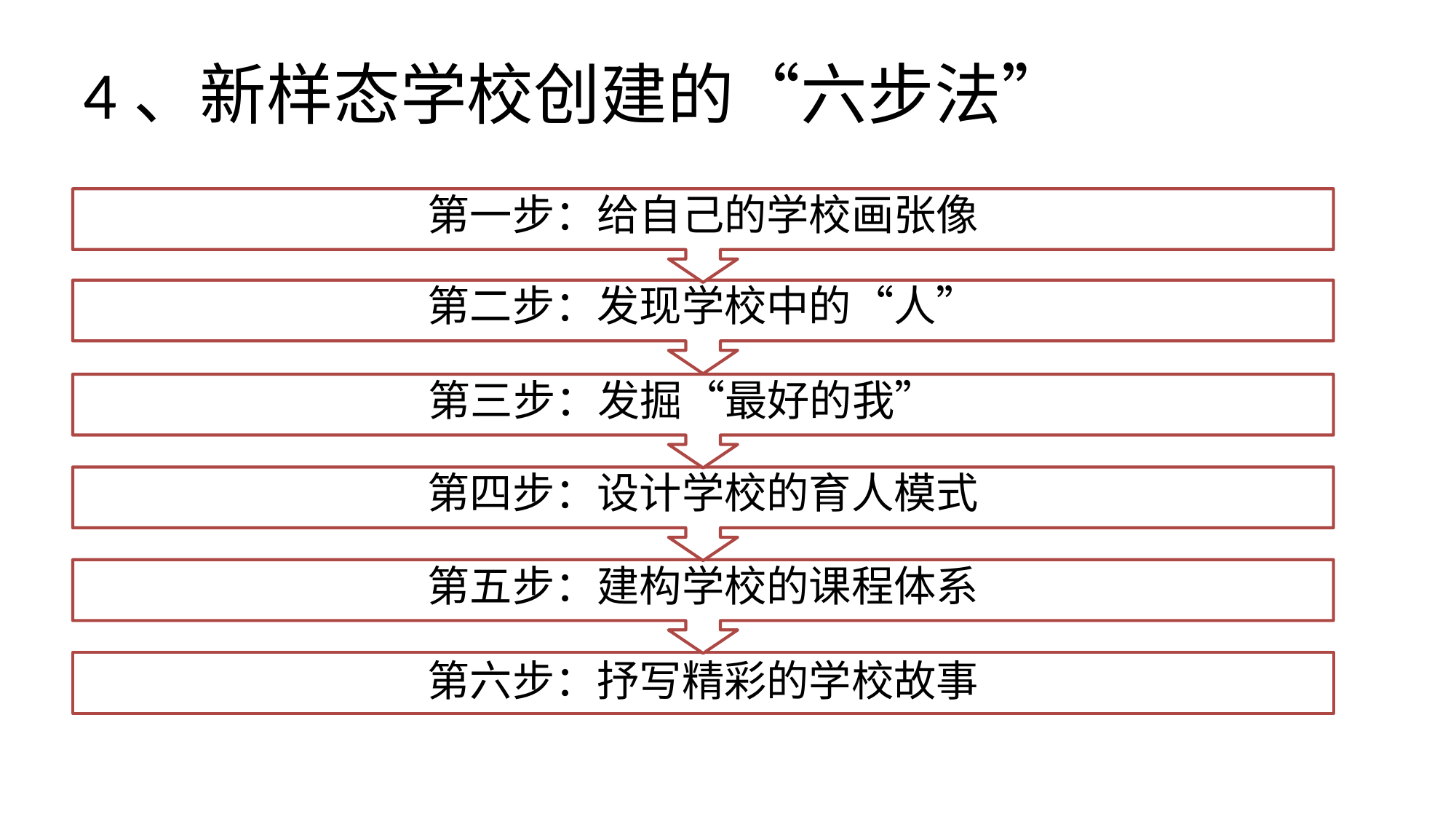

# 4、新样态学校创建的“六步法”
第一步：给自己的学校画张像
第二步：发现学校中的“人”
                                  第三步：发掘“最好的我”
第四步：设计学校的育人模式
第五步：建构学校的课程体系
第六步：抒写精彩的学校故事